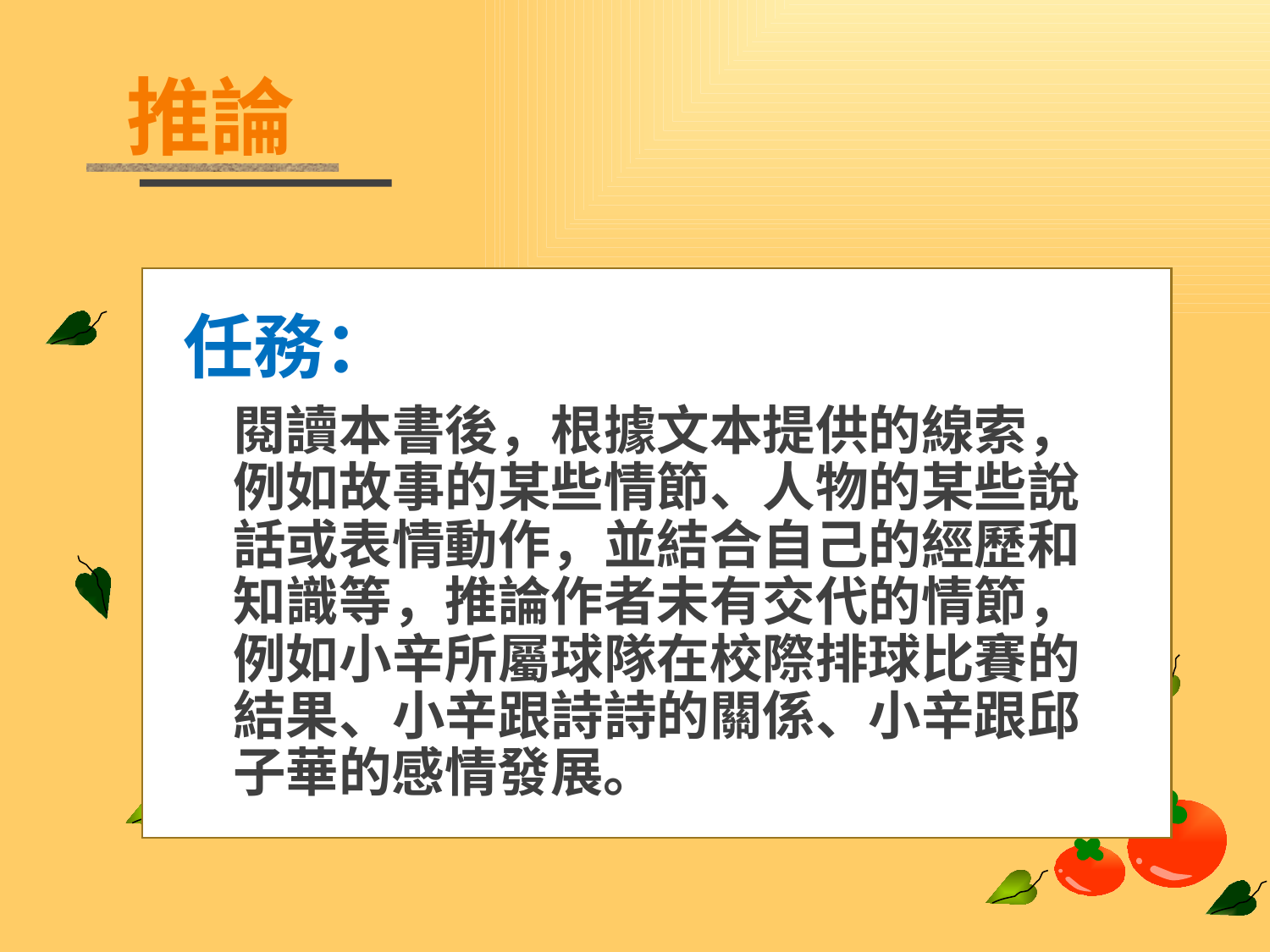

推論

任務：
閱讀本書後，根據文本提供的線索，例如故事的某些情節、人物的某些說話或表情動作，並結合自己的經歷和知識等，推論作者未有交代的情節，例如小辛所屬球隊在校際排球比賽的結果、小辛跟詩詩的關係、小辛跟邱子華的感情發展。